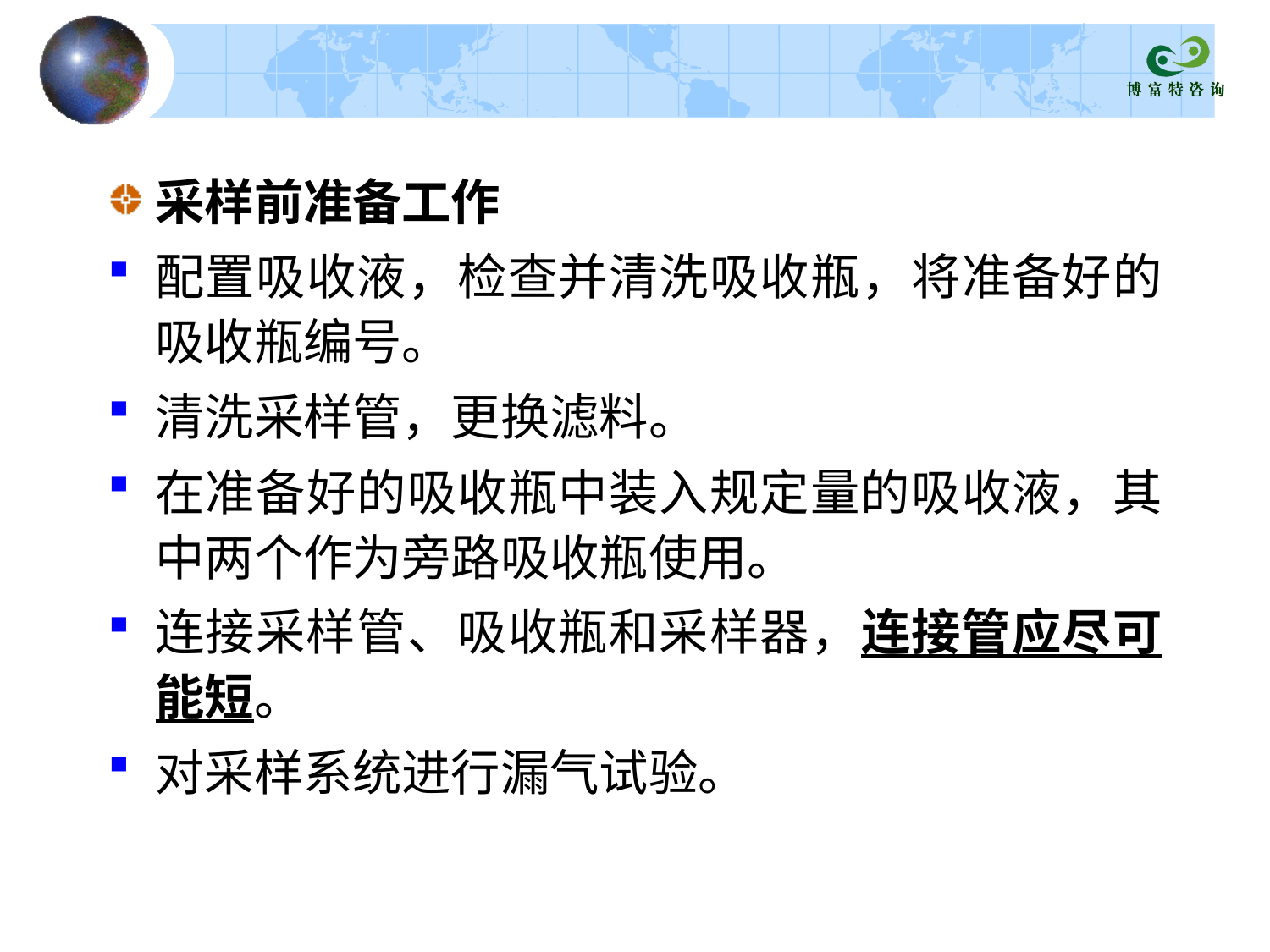

采样前准备工作
配置吸收液，检查并清洗吸收瓶，将准备好的吸收瓶编号。
清洗采样管，更换滤料。
在准备好的吸收瓶中装入规定量的吸收液，其中两个作为旁路吸收瓶使用。
连接采样管、吸收瓶和采样器，连接管应尽可能短。
对采样系统进行漏气试验。